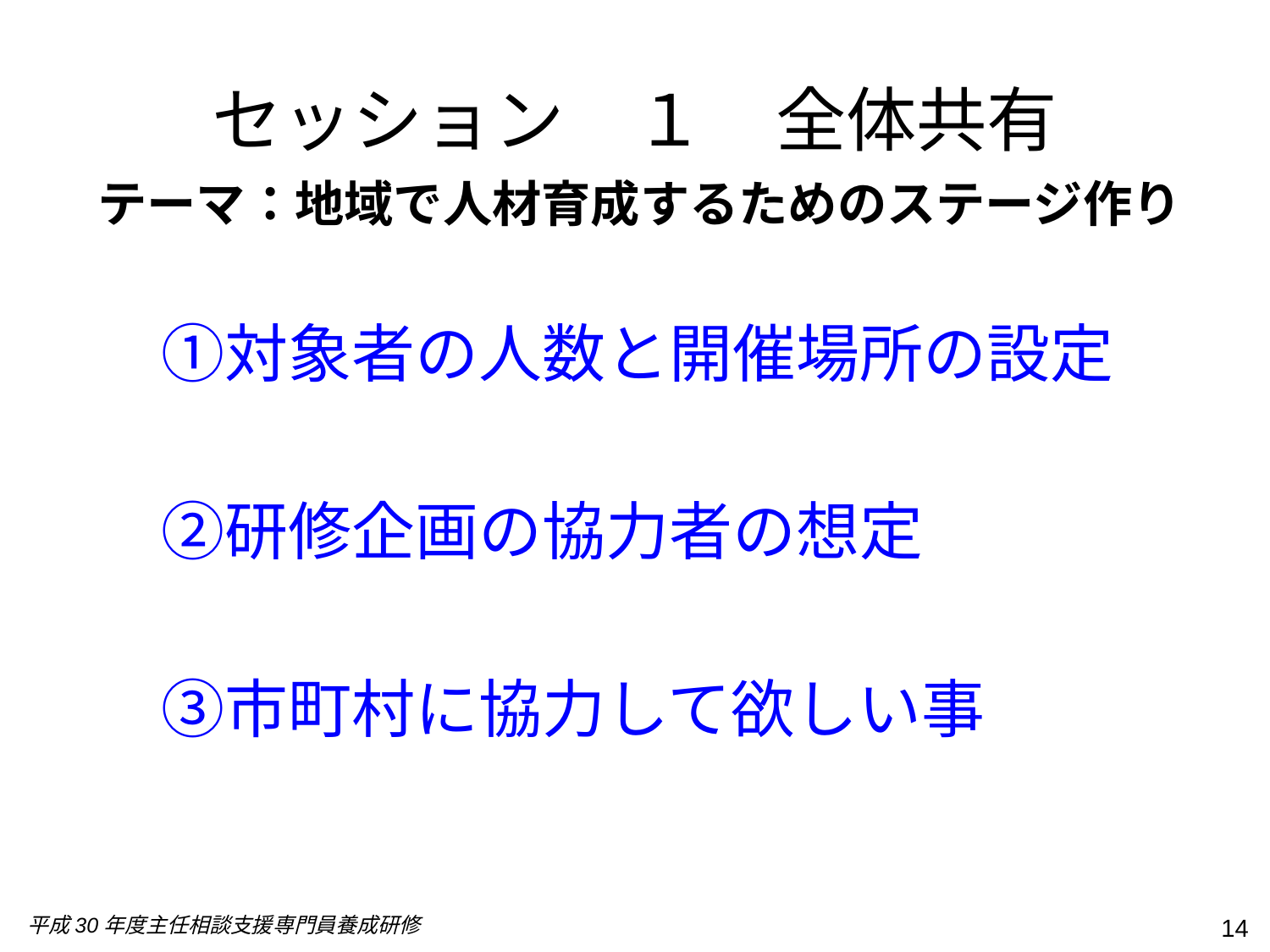

# セッション　１　全体共有
テーマ：地域で人材育成するためのステージ作り

　①対象者の人数と開催場所の設定

　②研修企画の協力者の想定

　③市町村に協力して欲しい事

平成30年度主任相談支援専門員養成研修
14